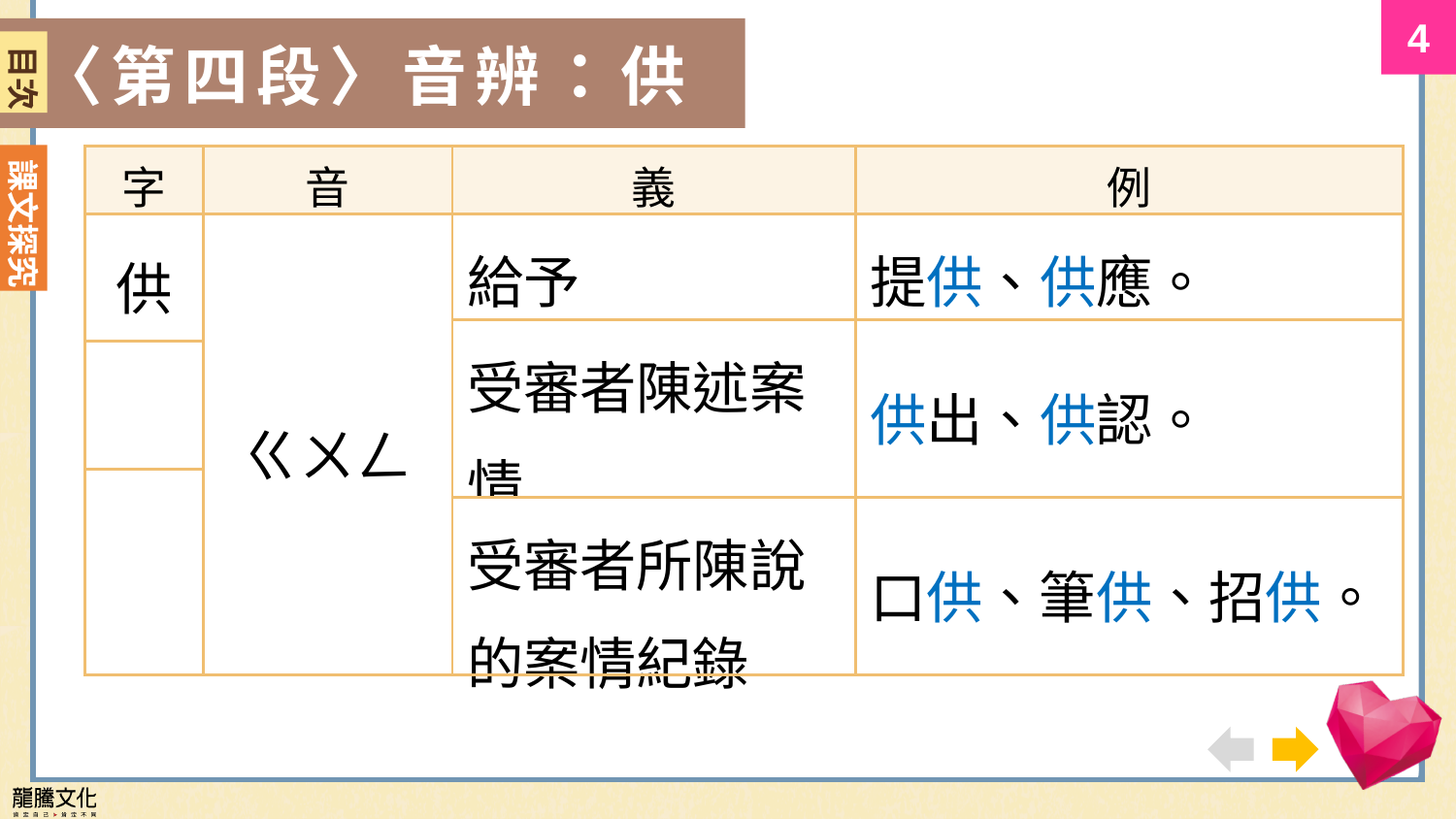

〈第二段〉音辨：否
〈第四段〉音辨：供
目次
| 字 | 音 | 義 | 例 |
| --- | --- | --- | --- |
| 供 | ㄍㄨㄥ | 給予 | 提供、供應。 |
|  |  | 受審者陳述案情 | 供出、供認。 |
|  |  |  |  |
|  |  |  |  |
|  |  | 受審者所陳說的案情紀錄 | 口供、筆供、招供。 |